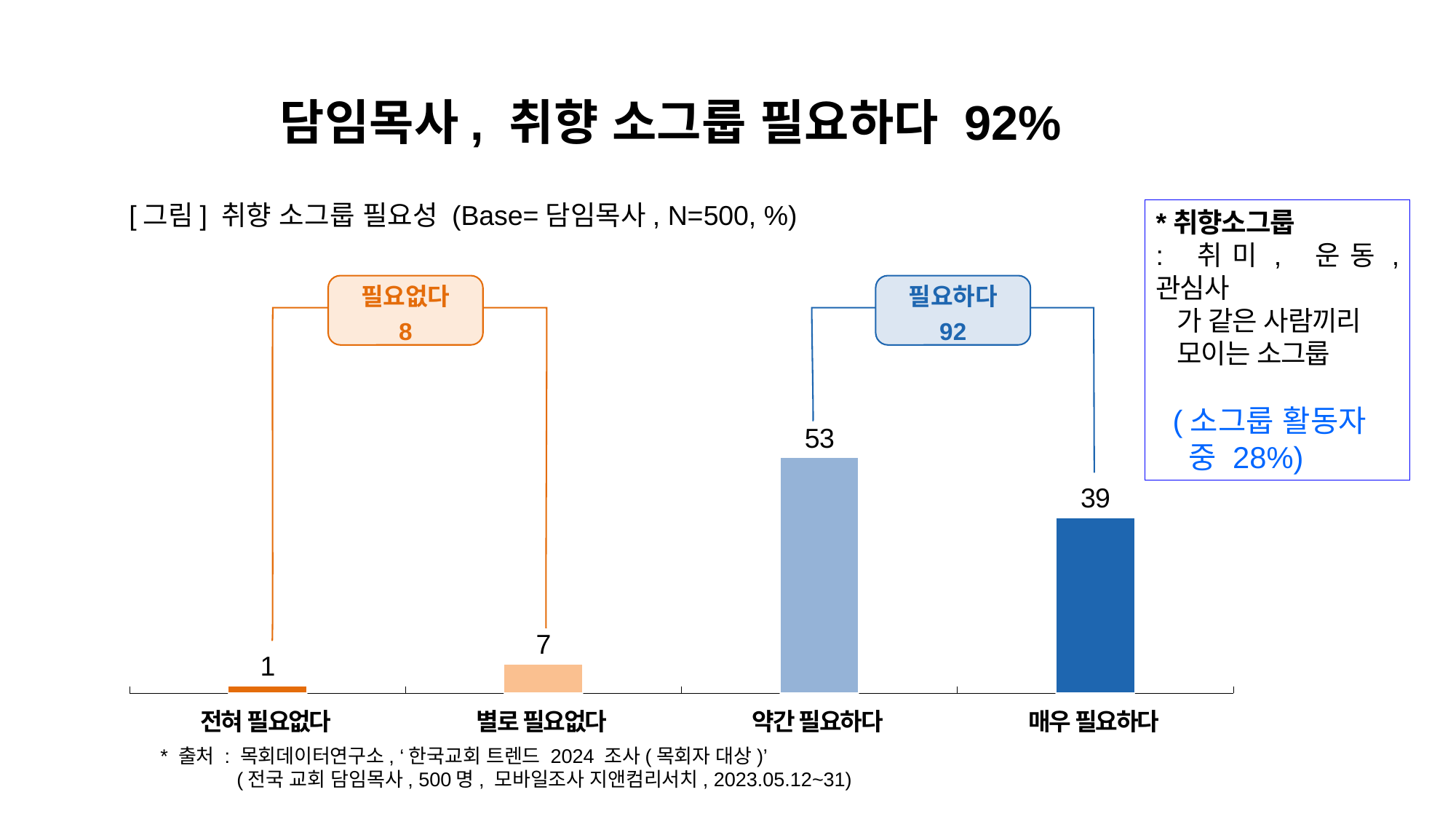

담임목사, 취향 소그룹 필요하다 92%
[그림] 취향 소그룹 필요성 (Base=담임목사, N=500, %)
*취향소그룹
: 취미, 운동, 관심사
  가 같은 사람끼리
  모이는 소그룹

  (소그룹 활동자
   중 28%)
필요없다
8
필요하다
92

### Chart

| Category | 개신교인 |
|---|---|

| 전혀 필요없다 | 별로 필요없다 | 약간 필요하다 | 매우 필요하다 |
| --- | --- | --- | --- |
* 출처 : 목회데이터연구소, ‘한국교회 트렌드 2024 조사(목회자 대상)’
              (전국 교회 담임목사, 500명, 모바일조사 지앤컴리서치, 2023.05.12~31)